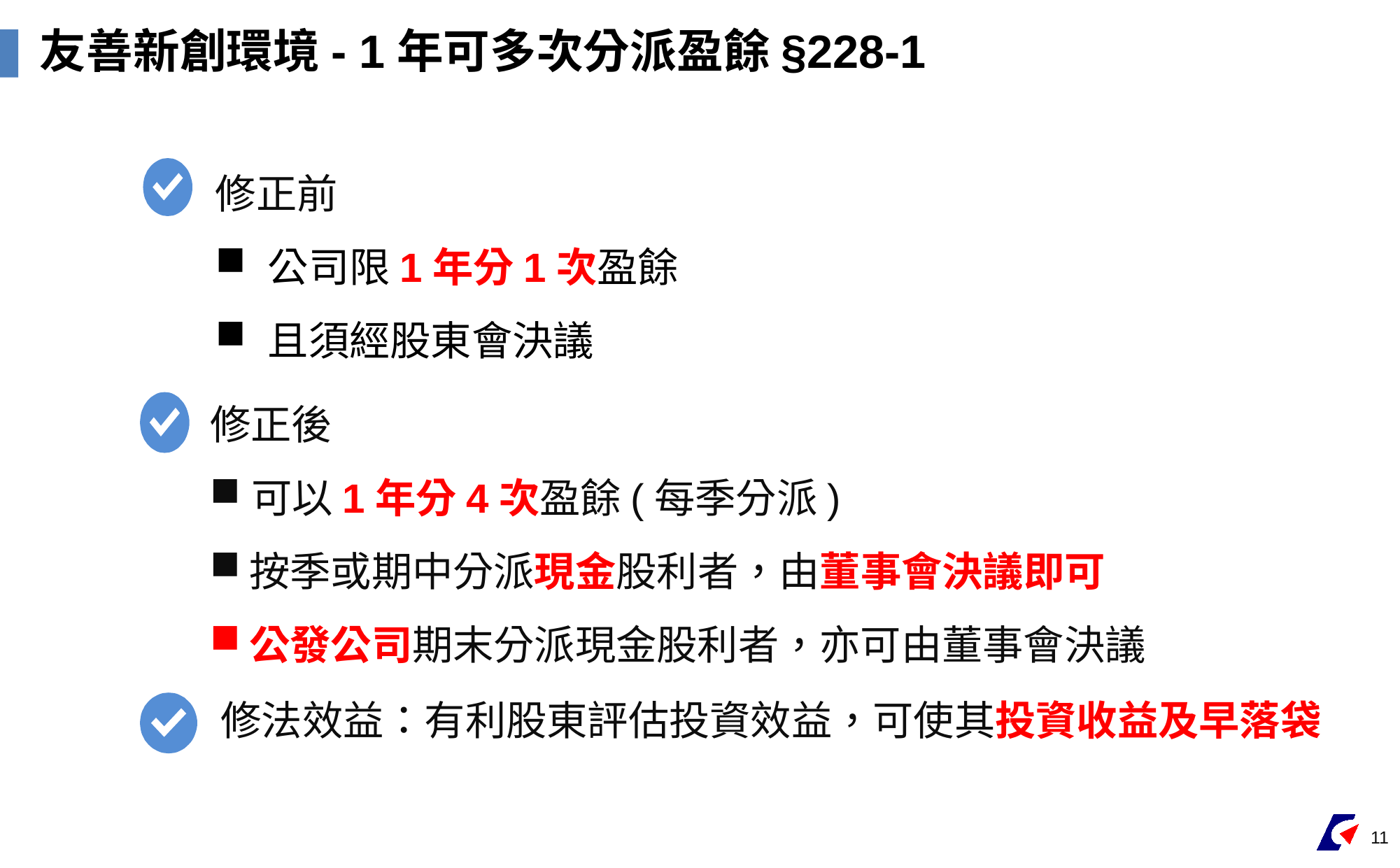

友善新創環境- 1年可多次分派盈餘§228-1
修正前
公司限1年分1次盈餘
且須經股東會決議

修正後
可以1年分4次盈餘(每季分派)
按季或期中分派現金股利者，由董事會決議即可
公發公司期末分派現金股利者，亦可由董事會決議

修法效益：有利股東評估投資效益，可使其投資收益及早落袋

11